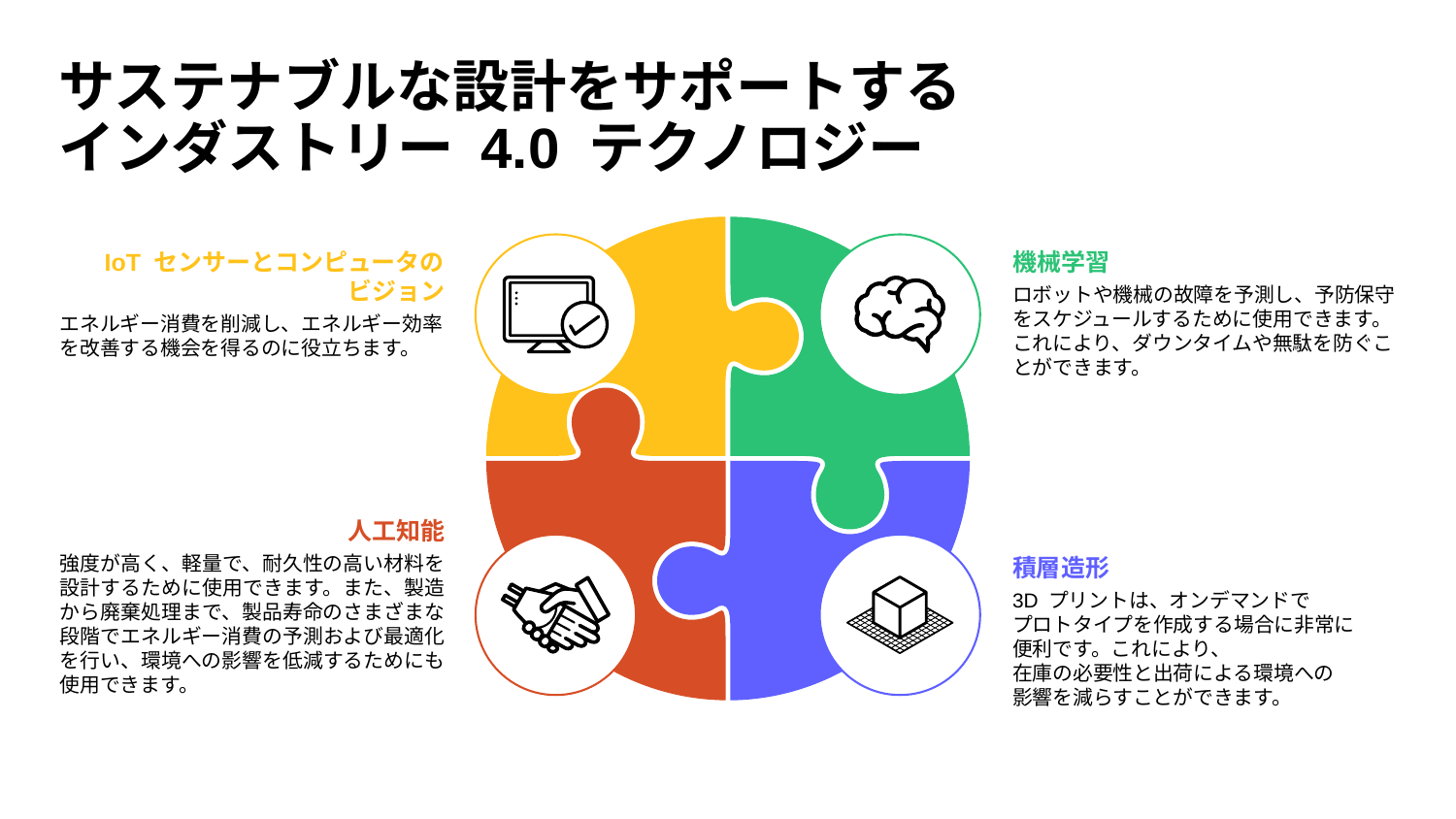

# サステナブルな設計をサポートする インダストリー 4.0 テクノロジー

IoT センサーとコンピュータの
ビジョン
エネルギー消費を削減し、エネルギー効率を改善する機会を得るのに役立ちます。
機械学習
ロボットや機械の故障を予測し、予防保守をスケジュールするために使用できます。これにより、ダウンタイムや無駄を防ぐことができます。

人工知能
強度が高く、軽量で、耐久性の高い材料を設計するために使用できます。また、製造から廃棄処理まで、製品寿命のさまざまな段階でエネルギー消費の予測および最適化を行い、環境への影響を低減するためにも使用できます。

積層造形
3D プリントは、オンデマンドで
プロトタイプを作成する場合に非常に
便利です。これにより、
在庫の必要性と出荷による環境への
影響を減らすことができます。